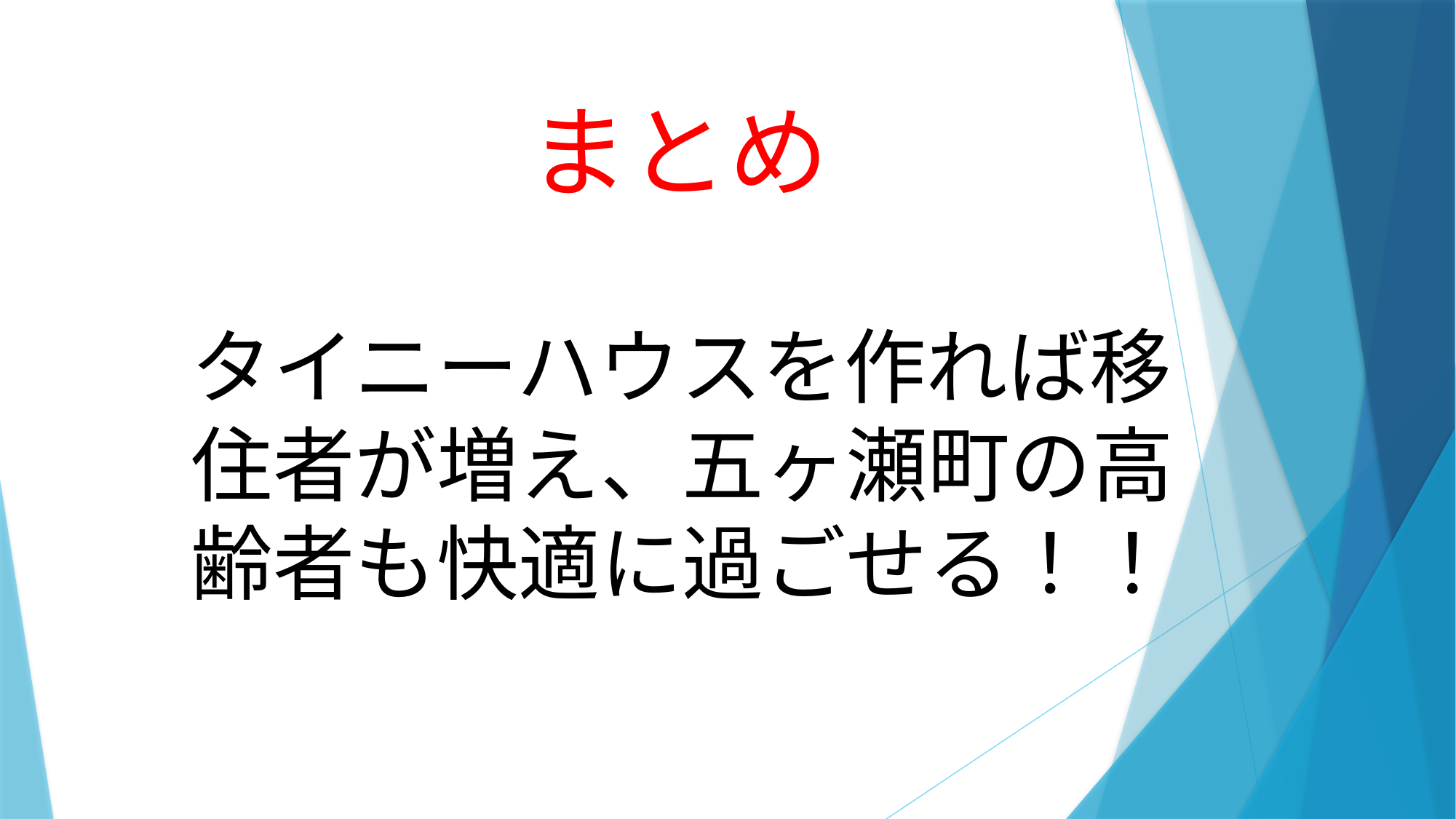

まとめ
タイニーハウスを作れば移住者が増え、五ヶ瀬町の高齢者も快適に過ごせる！！